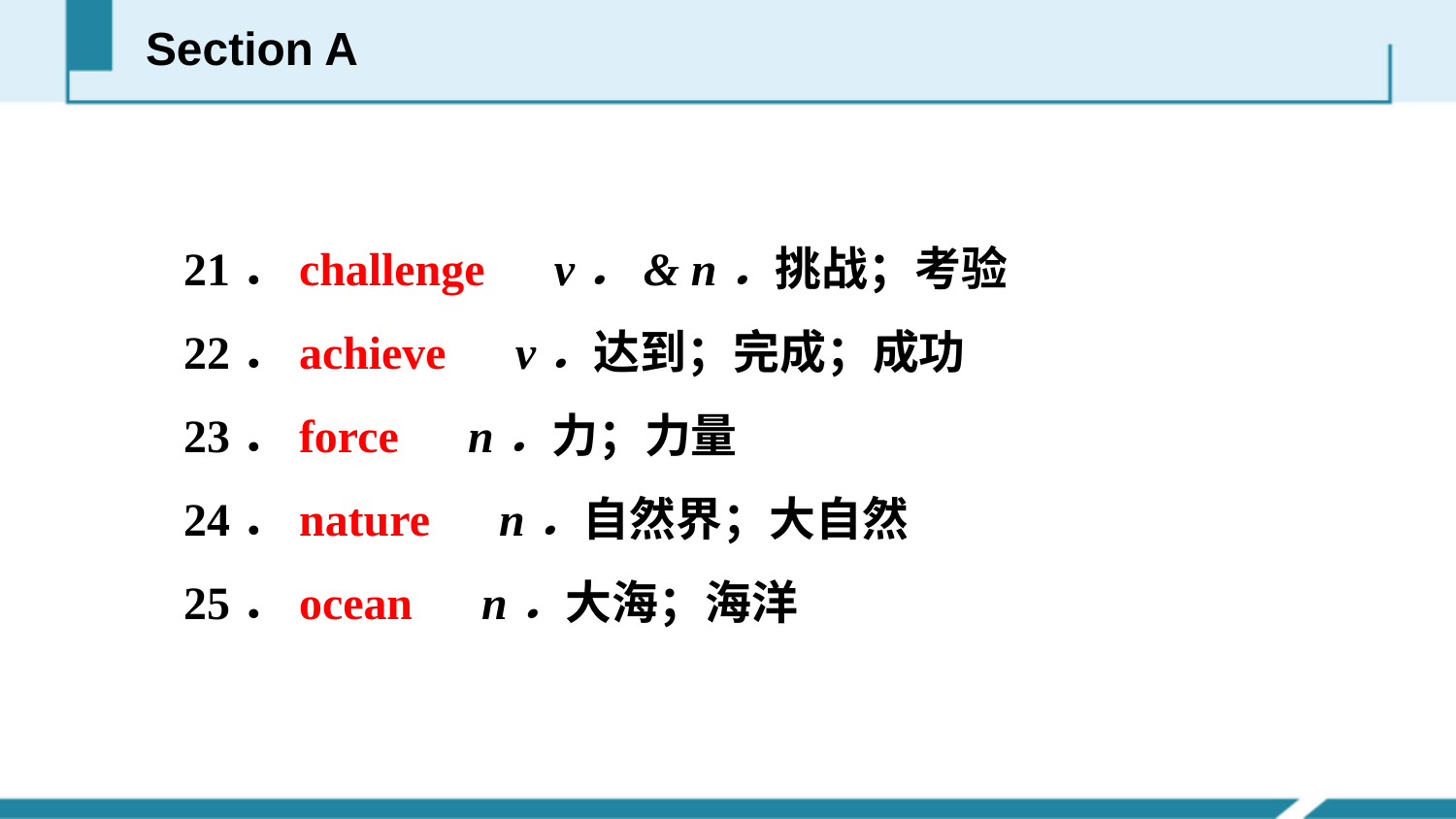

Section A
21．challenge　v．& n．挑战；考验
22．achieve　v．达到；完成；成功
23．force　n．力；力量
24．nature　n．自然界；大自然
25．ocean　n．大海；海洋